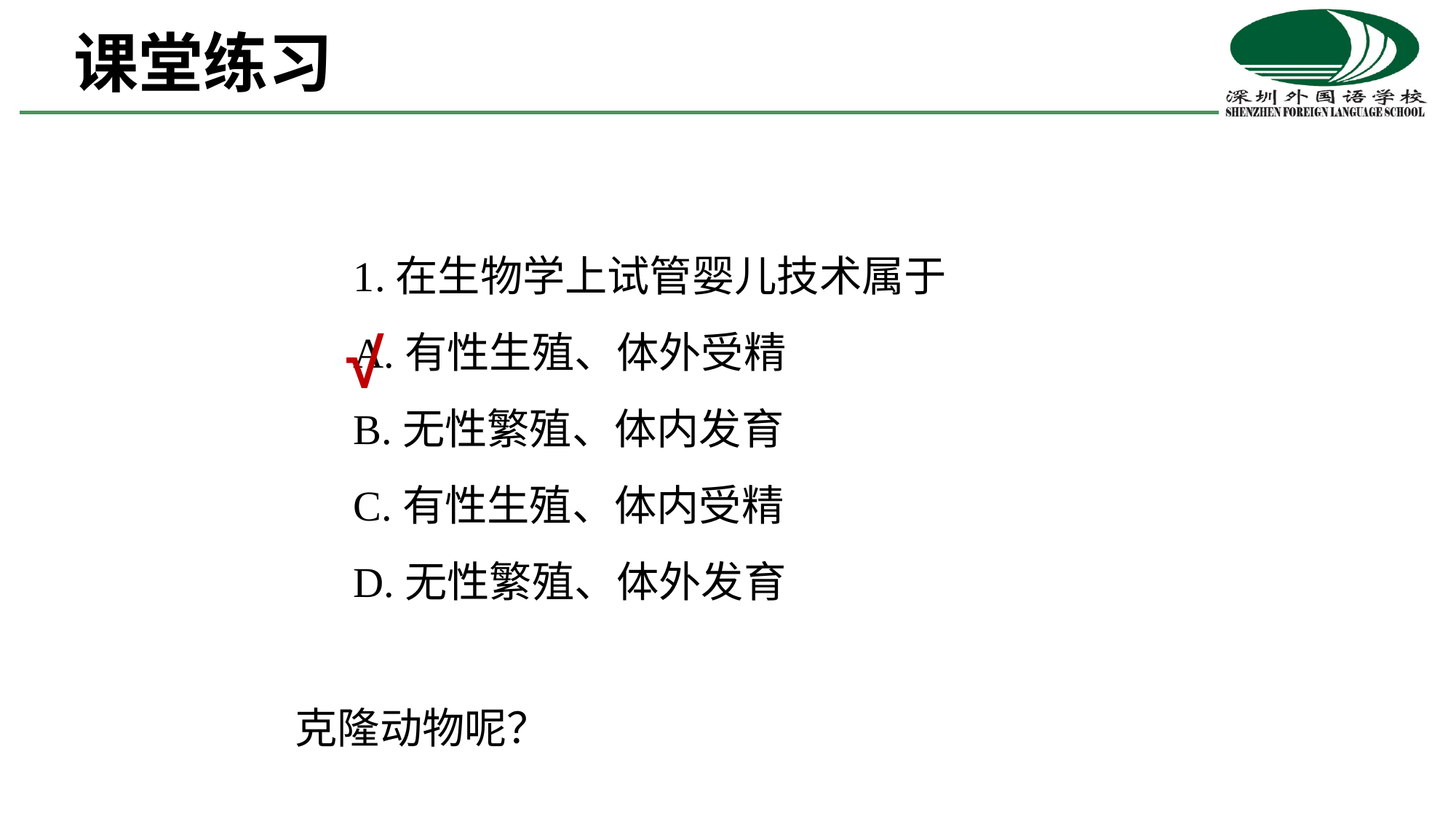

课堂练习
1.在生物学上试管婴儿技术属于
A.有性生殖、体外受精
B.无性繁殖、体内发育
C.有性生殖、体内受精
D.无性繁殖、体外发育
√
克隆动物呢？